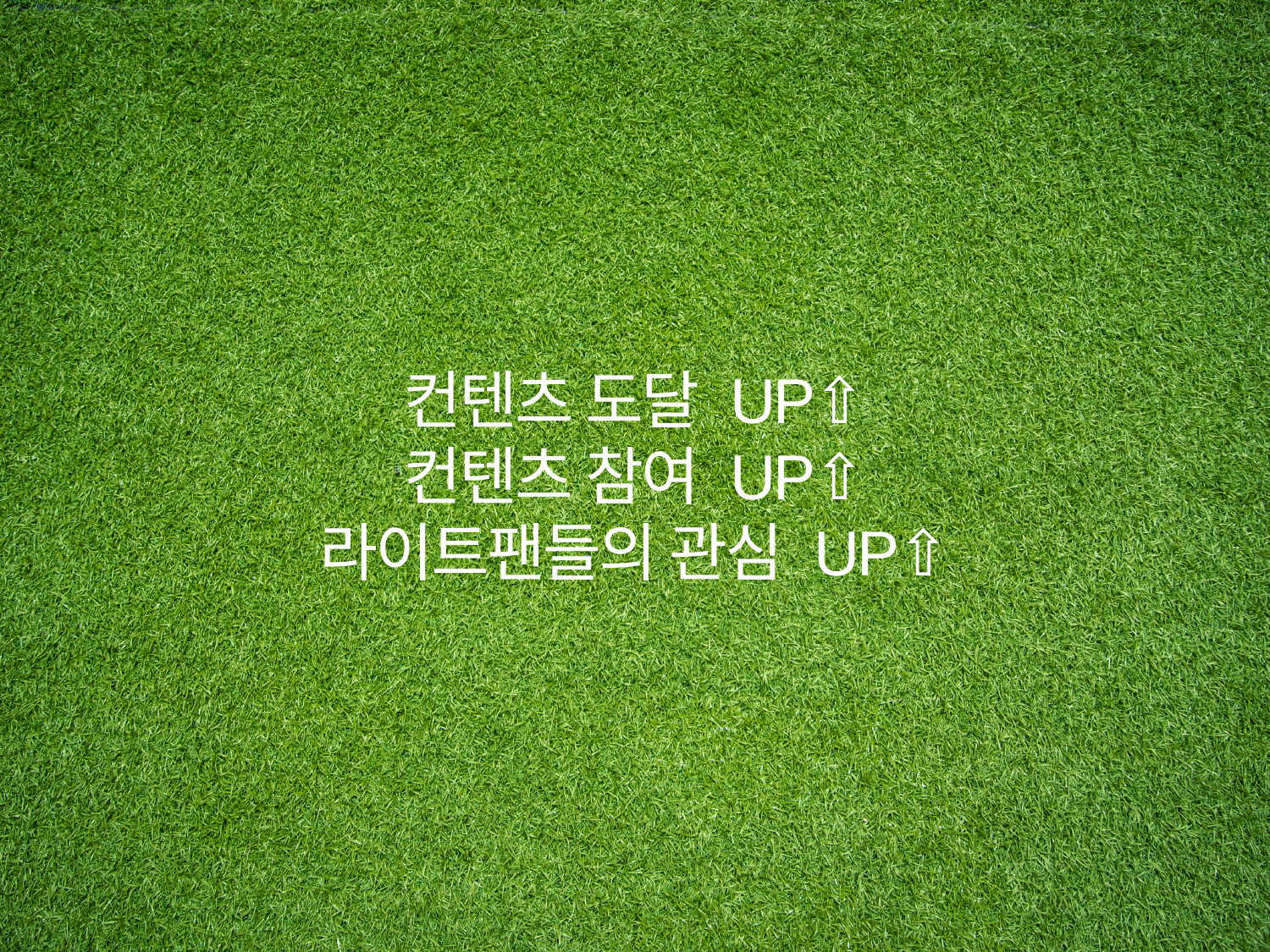

컨텐츠 도달 UP⇧
컨텐츠 참여 UP⇧
라이트팬들의 관심 UP⇧